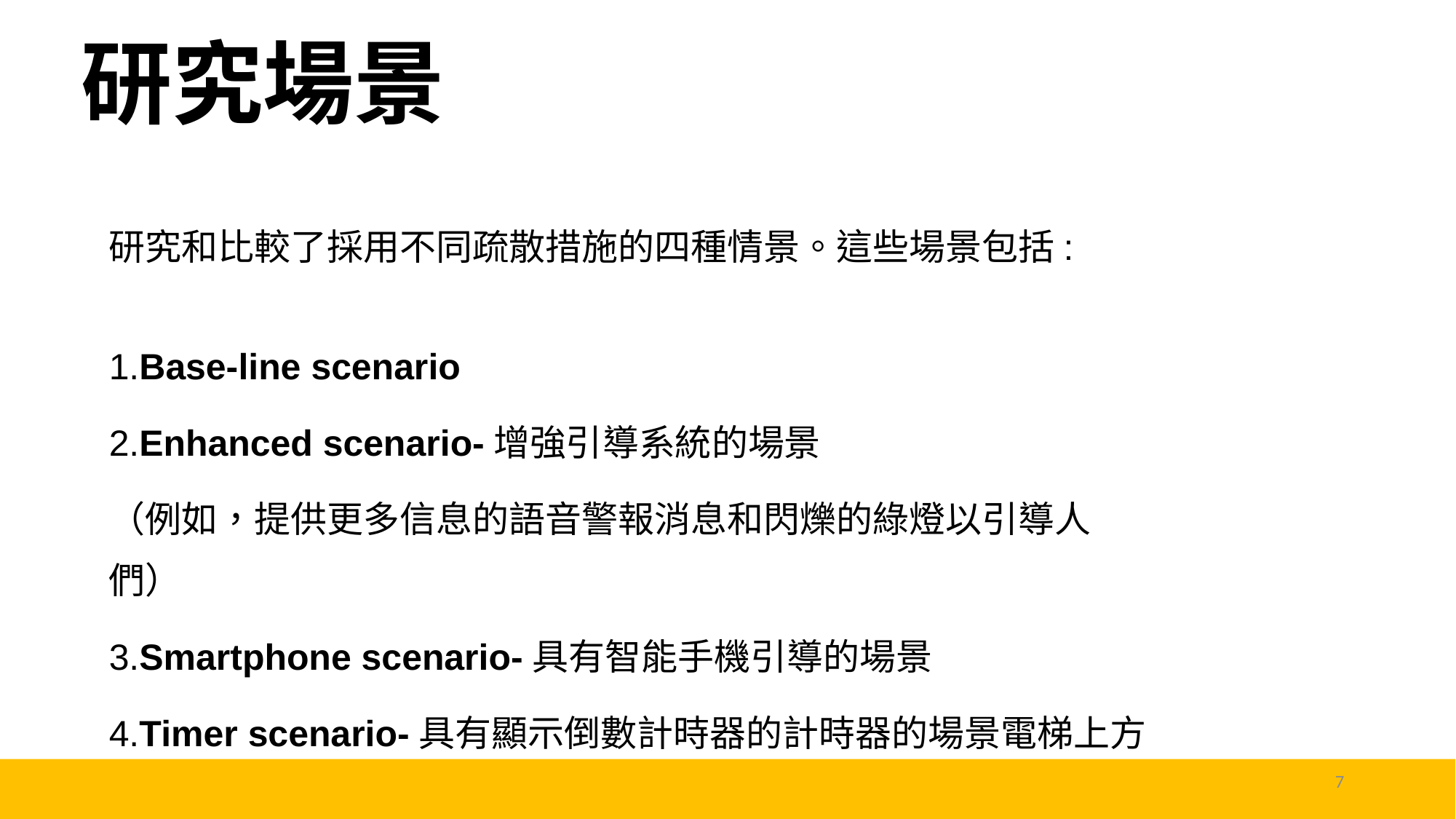

研究場景
研究和比較了採用不同疏散措施的四種情景。這些場景包括:

1.Base-line scenario
2.Enhanced scenario-增強引導系統的場景
（例如，提供更多信息的語音警報消息和閃爍的綠燈以引導人們）
3.Smartphone scenario-具有智能手機引導的場景
4.Timer scenario-具有顯示倒數計時器的計時器的場景電梯上方

7